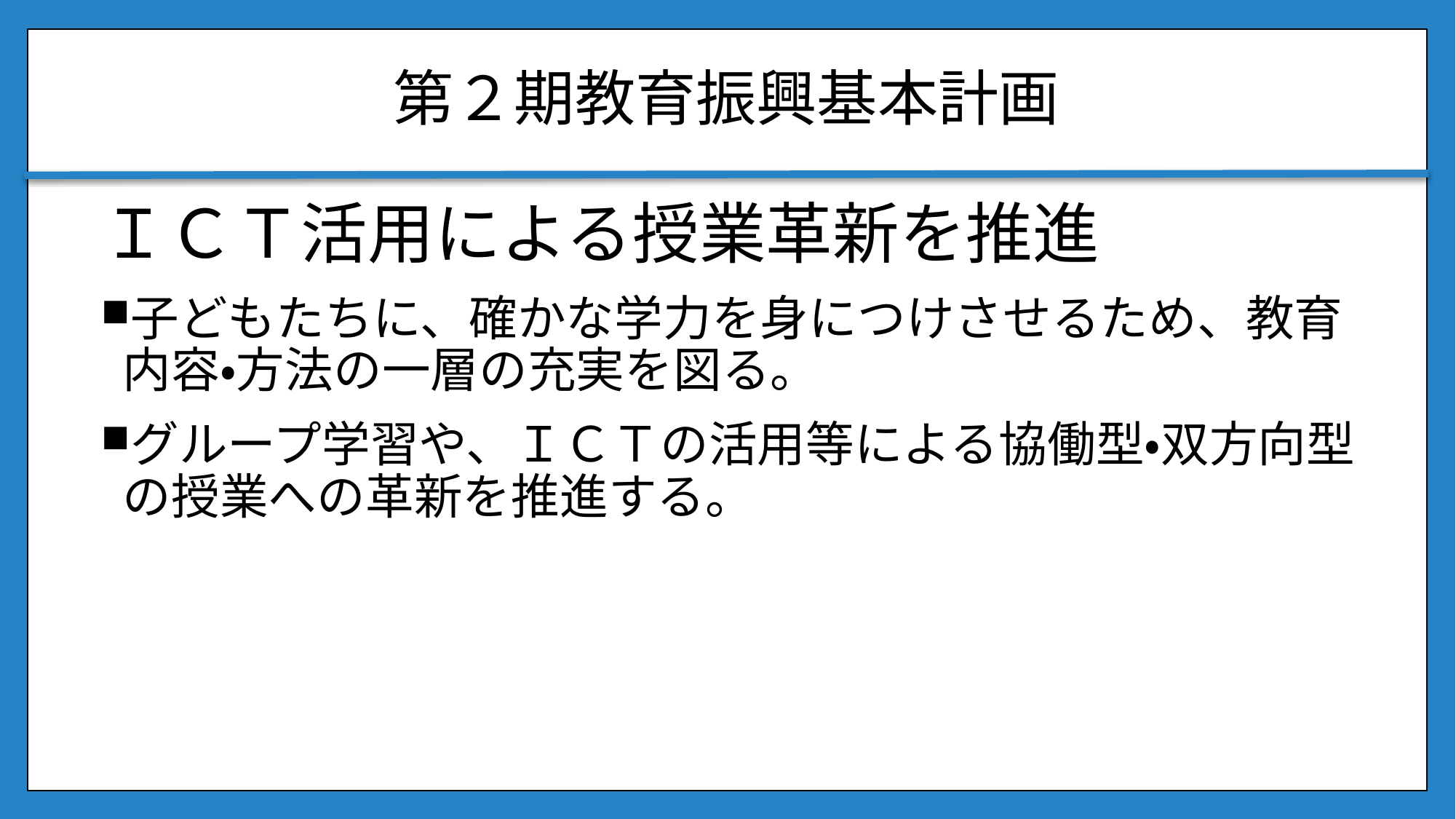

# 第２期教育振興基本計画
ＩＣＴ活用による授業革新を推進
子どもたちに、確かな学力を身につけさせるため、教育内容・方法の一層の充実を図る。
グループ学習や、ＩＣＴの活用等による協働型・双方向型の授業への革新を推進する。